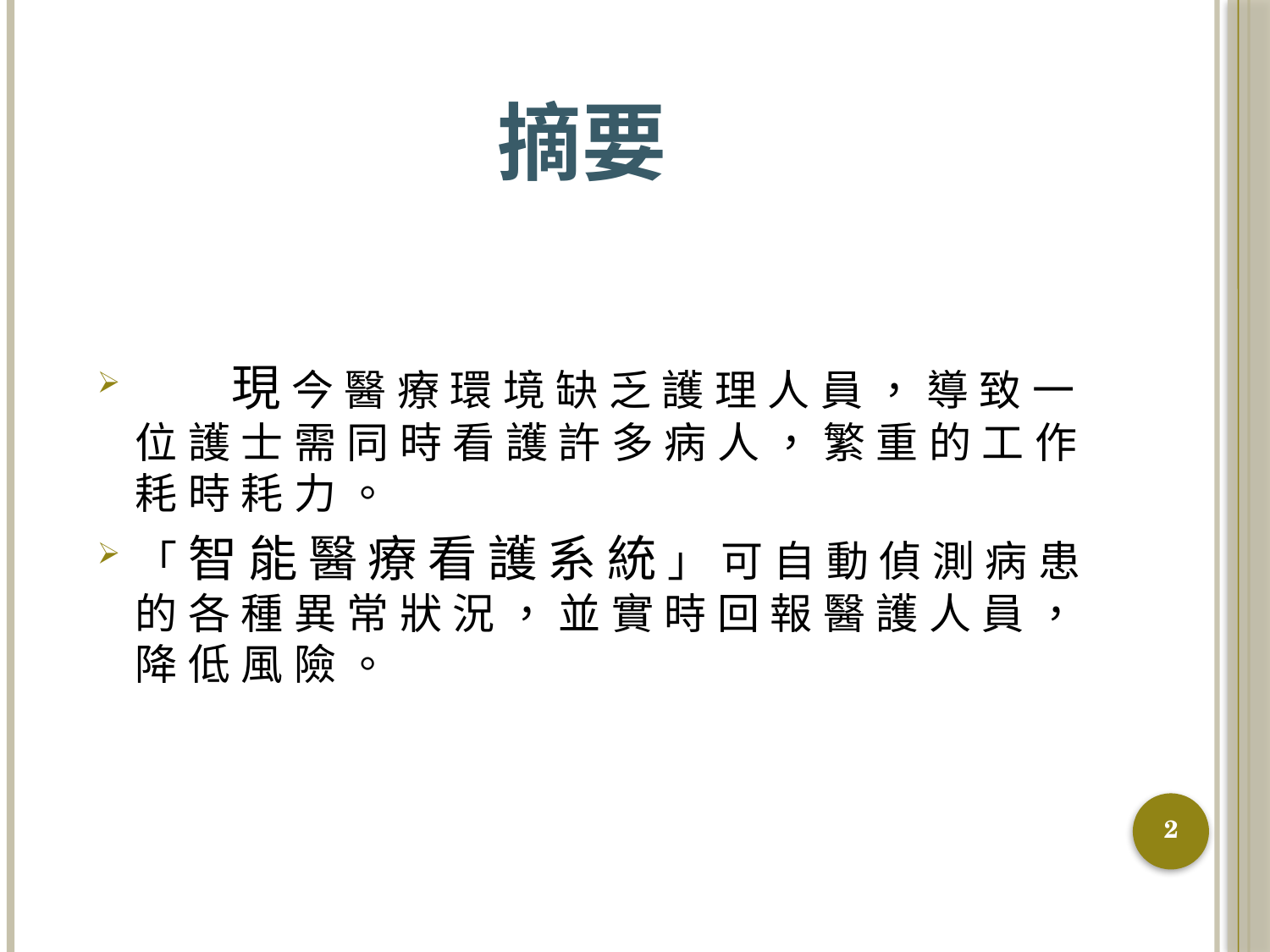

# 摘要
         現今醫療環境缺乏護理人員，導致一位護士需同時看護許多病人，繁重的工作耗時耗力。
「智能醫療看護系統」可自動偵測病患的各種異常狀況，並實時回報醫護人員，降低風險。
2